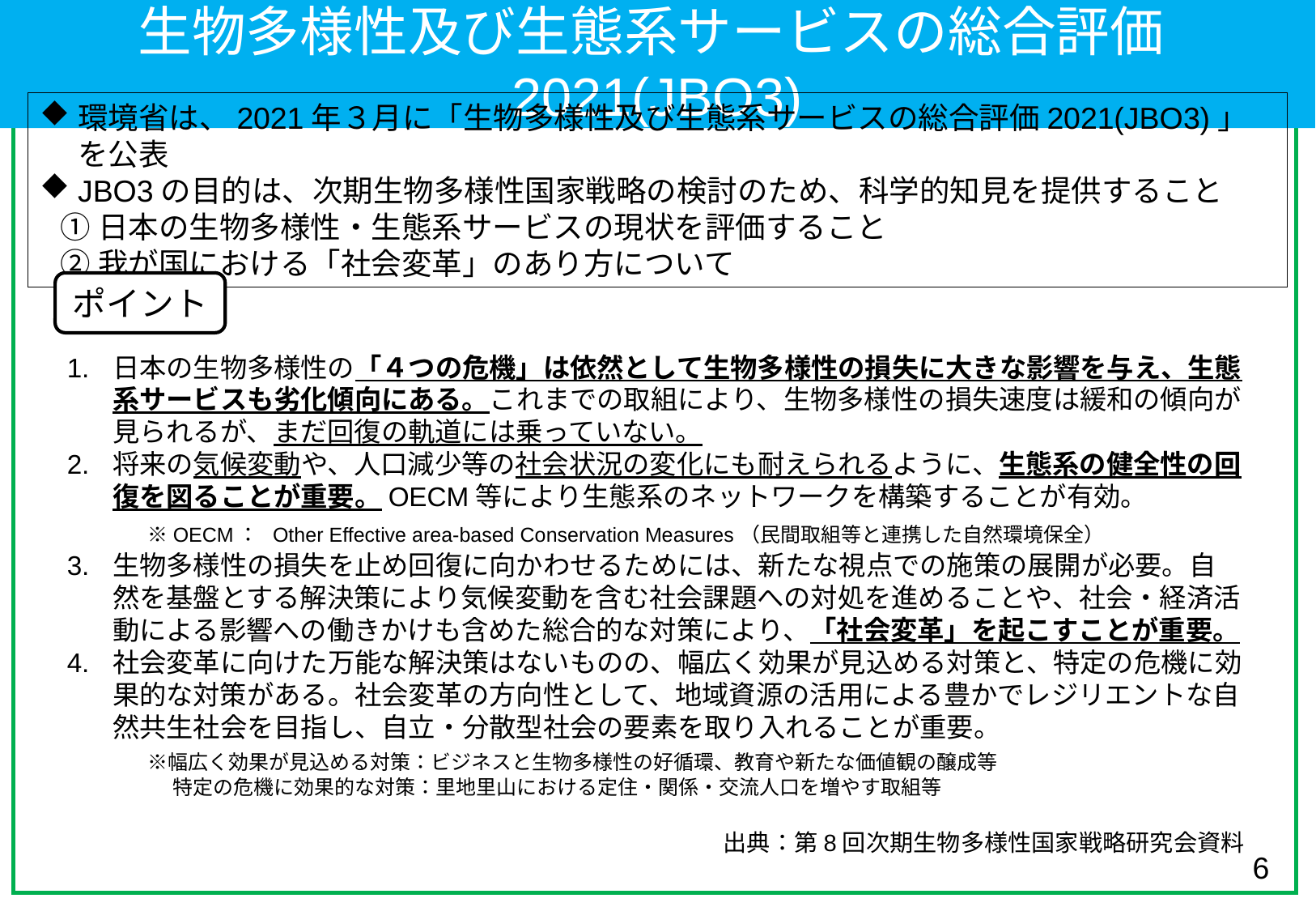

生物多様性及び生態系サービスの総合評価2021(JBO3)

環境省は、2021年３月に「生物多様性及び生態系サービスの総合評価2021(JBO3)」を公表
JBO3の目的は、次期生物多様性国家戦略の検討のため、科学的知見を提供すること
   ①日本の生物多様性・生態系サービスの現状を評価すること
   ②我が国における「社会変革」のあり方について
ポイント

日本の生物多様性の「４つの危機」は依然として生物多様性の損失に大きな影響を与え、生態系サービスも劣化傾向にある。これまでの取組により、生物多様性の損失速度は緩和の傾向が見られるが、まだ回復の軌道には乗っていない。
将来の気候変動や、人口減少等の社会状況の変化にも耐えられるように、生態系の健全性の回復を図ることが重要。OECM等により生態系のネットワークを構築することが有効。
　　　※OECM： Other Effective area-based Conservation Measures（民間取組等と連携した自然環境保全）
生物多様性の損失を止め回復に向かわせるためには、新たな視点での施策の展開が必要。自然を基盤とする解決策により気候変動を含む社会課題への対処を進めることや、社会・経済活動による影響への働きかけも含めた総合的な対策により、「社会変革」を起こすことが重要。
社会変革に向けた万能な解決策はないものの、幅広く効果が見込める対策と、特定の危機に効果的な対策がある。社会変革の方向性として、地域資源の活用による豊かでレジリエントな自然共生社会を目指し、自立・分散型社会の要素を取り入れることが重要。
　　　※幅広く効果が見込める対策：ビジネスと生物多様性の好循環、教育や新たな価値観の醸成等
　　　　　 特定の危機に効果的な対策：里地里山における定住・関係・交流人口を増やす取組等
出典：第8回次期生物多様性国家戦略研究会資料
6